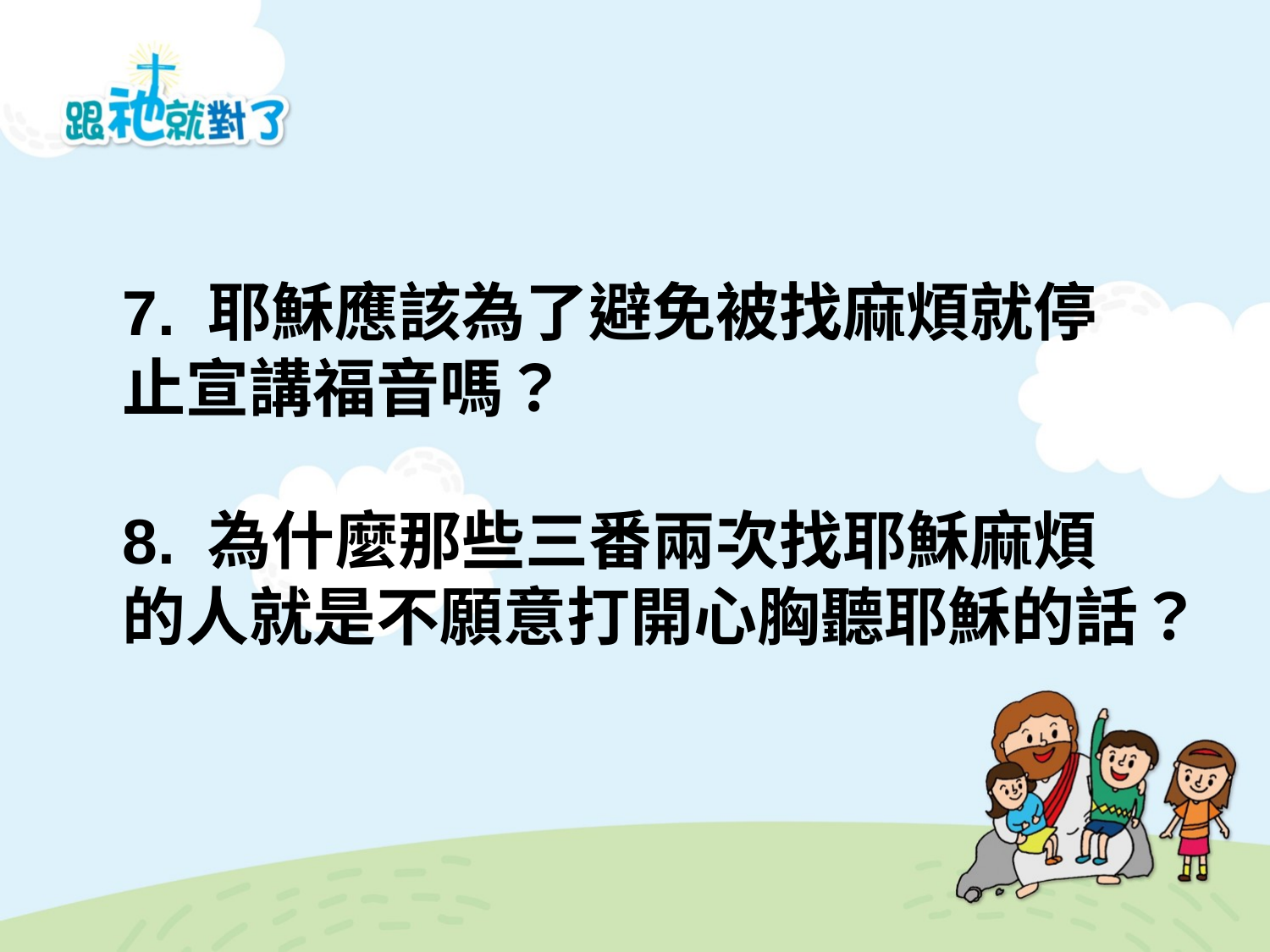

7. 耶穌應該為了避免被找麻煩就停止宣講福音嗎？

8. 為什麼那些三番兩次找耶穌麻煩的人就是不願意打開心胸聽耶穌的話？